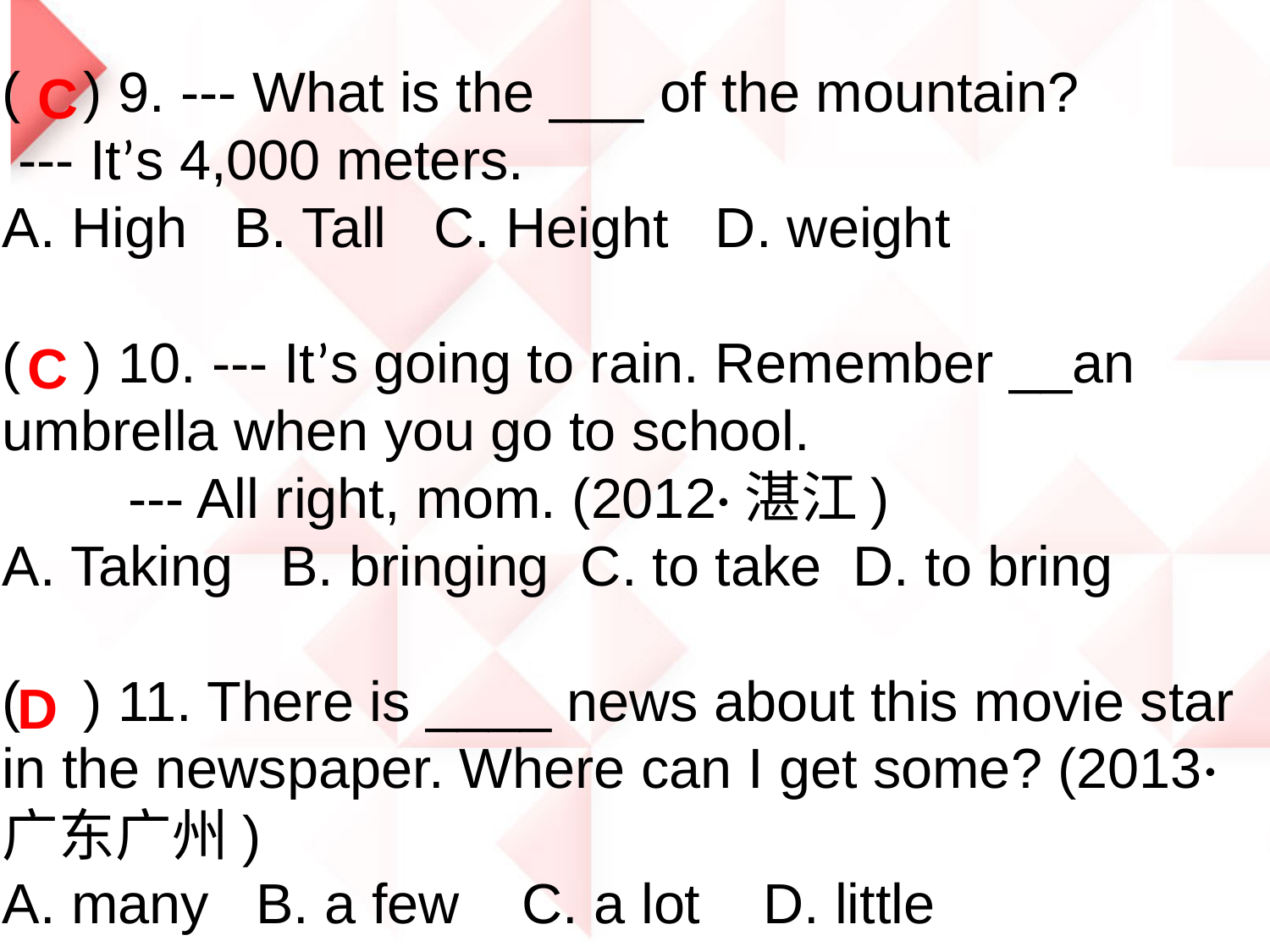

(    ) 9. --- What is the ___ of the mountain?
 --- It’s 4,000 meters.
A. High   B. Tall   C. Height   D. weight

(    ) 10. --- It’s going to rain. Remember __an umbrella when you go to school.
        --- All right, mom. (2012·湛江)
A. Taking   B. bringing  C. to take  D. to bring

(    ) 11. There is ____ news about this movie star in the newspaper. Where can I get some? (2013·广东广州)
A. many   B. a few    C. a lot    D. little
C
C
D